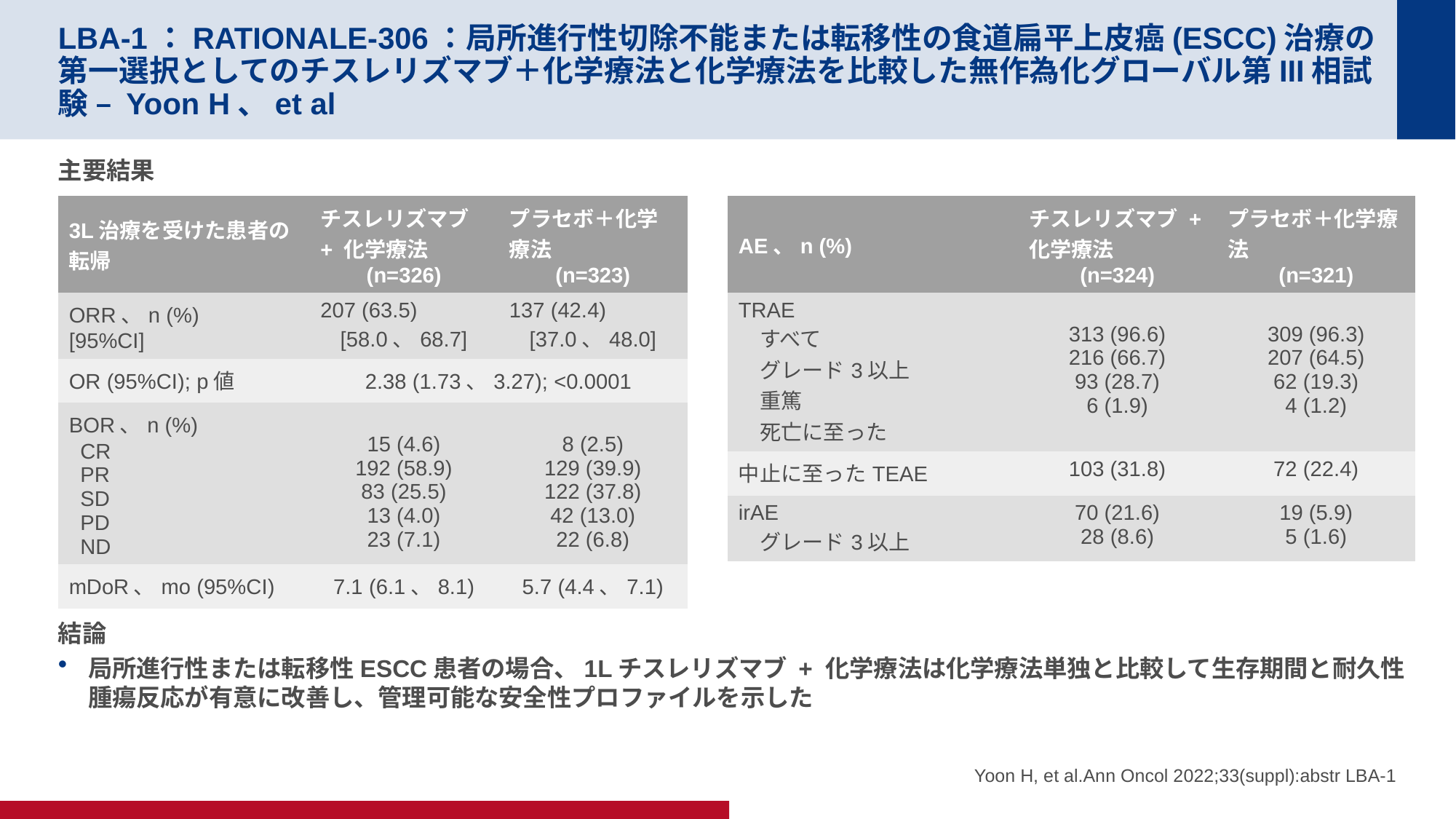

# LBA-1：RATIONALE-306：局所進行性切除不能または転移性の食道扁平上皮癌(ESCC)治療の第一選択としてのチスレリズマブ＋化学療法と化学療法を比較した無作為化グローバル第III相試験 – Yoon H、et al
主要結果
結論
局所進行性または転移性ESCC患者の場合、1Lチスレリズマブ + 化学療法は化学療法単独と比較して生存期間と耐久性腫瘍反応が有意に改善し、管理可能な安全性プロファイルを示した
| 3L治療を受けた患者の転帰 | チスレリズマブ + 化学療法 (n=326) | プラセボ＋化学療法 (n=323) |
| --- | --- | --- |
| ORR、n (%) [95%CI] | 207 (63.5) [58.0、68.7] | 137 (42.4) [37.0、48.0] |
| OR (95%CI); p値 | 2.38 (1.73、3.27); <0.0001 |  |
| BOR、n (%) CR PR SD PD ND | 15 (4.6) 192 (58.9) 83 (25.5) 13 (4.0) 23 (7.1) | 8 (2.5) 129 (39.9) 122 (37.8) 42 (13.0) 22 (6.8) |
| mDoR、mo (95%CI) | 7.1 (6.1、8.1) | 5.7 (4.4、7.1) |
| AE、n (%) | チスレリズマブ + 化学療法 (n=324) | プラセボ＋化学療法 (n=321) |
| --- | --- | --- |
| TRAE すべて グレード3以上 重篤 死亡に至った | 313 (96.6) 216 (66.7) 93 (28.7) 6 (1.9) | 309 (96.3) 207 (64.5) 62 (19.3) 4 (1.2) |
| 中止に至ったTEAE | 103 (31.8) | 72 (22.4) |
| irAE グレード3以上 | 70 (21.6) 28 (8.6) | 19 (5.9) 5 (1.6) |
Yoon H, et al.Ann Oncol 2022;33(suppl):abstr LBA-1